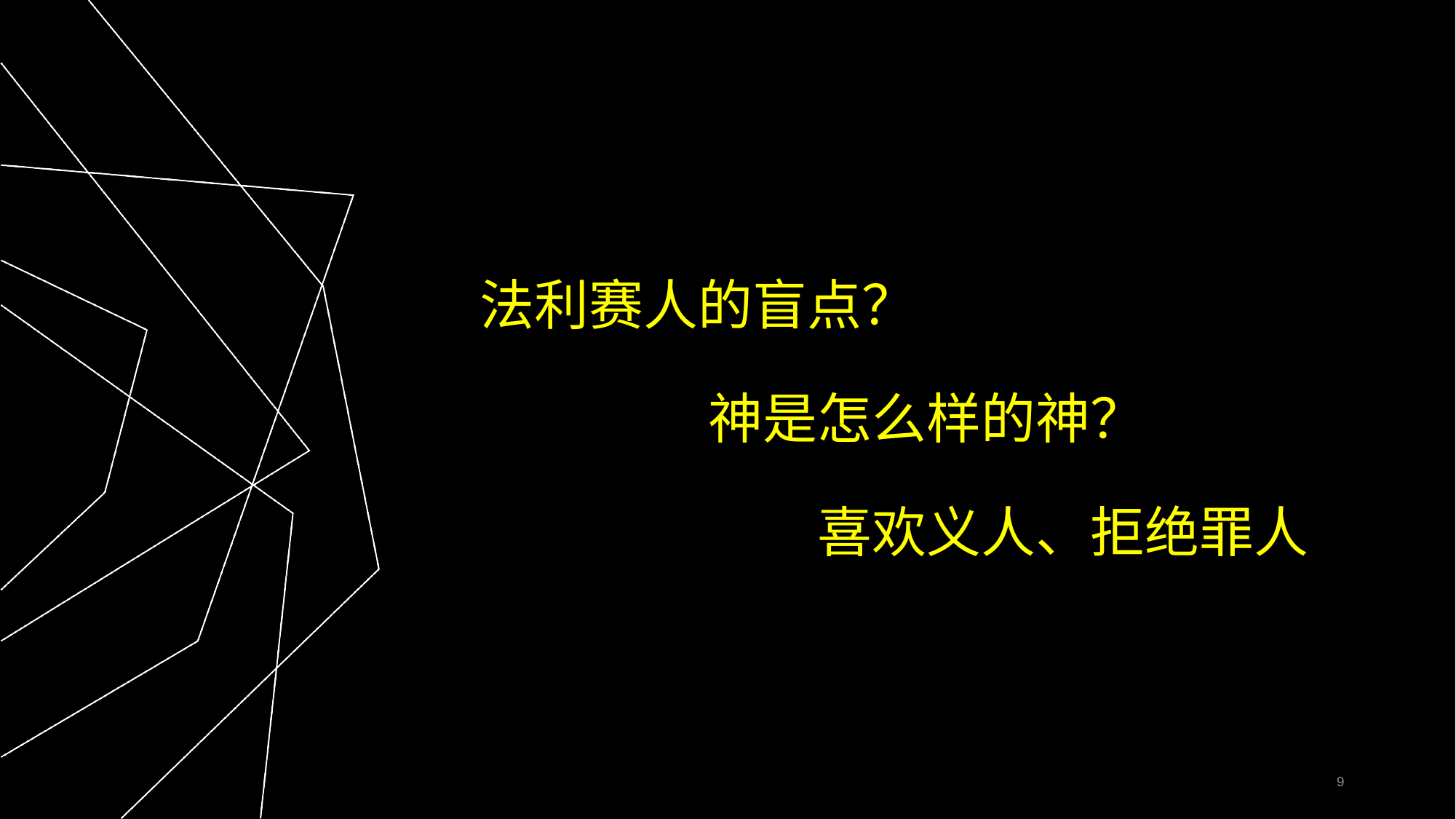

神是喜欢义人、拒绝罪人的神

       法利赛人的盲点？
			神是怎么样的神？
				喜欢义人、拒绝罪人
9